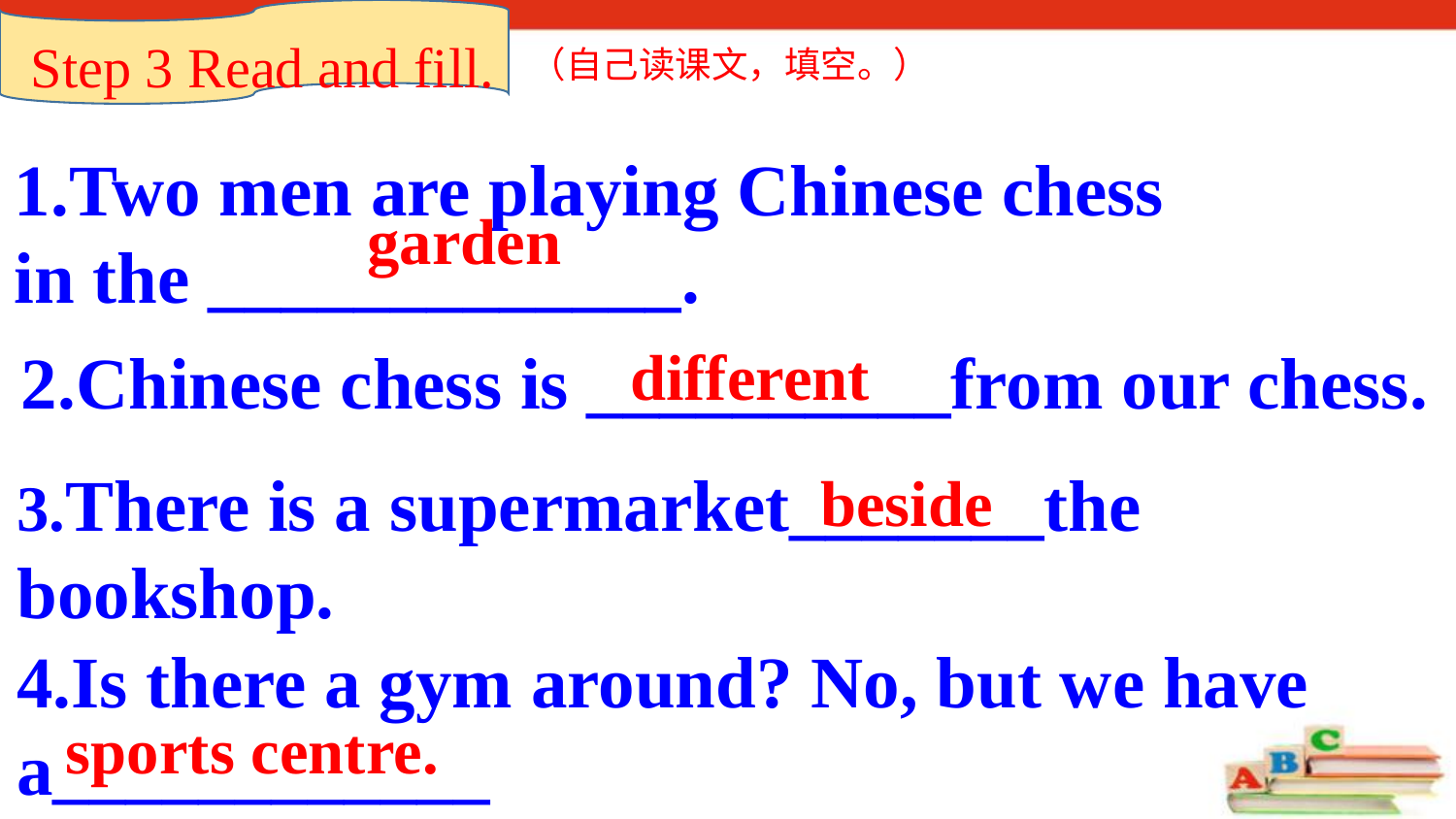

Step 3 Read and fill.
（自己读课文，填空。）
1.Two men are playing Chinese chess
in the _____________.
 garden
different
2.Chinese chess is __________from our chess.
3.There is a supermarket_______the bookshop.
beside
4.Is there a gym around? No, but we have
a____________
 sports centre.